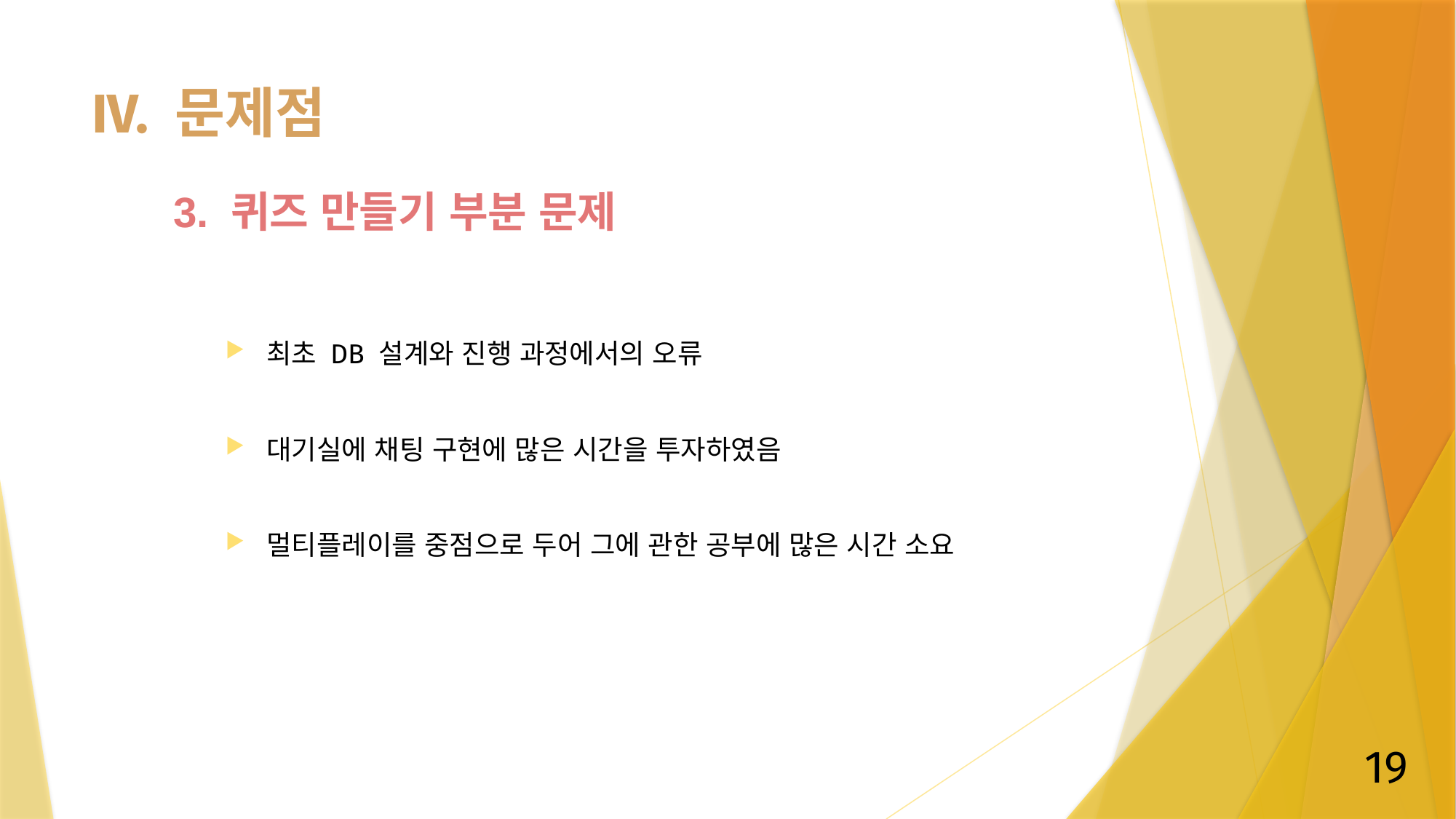

# IV. 문제점
3. 퀴즈 만들기 부분 문제

최초 DB 설계와 진행 과정에서의 오류

대기실에 채팅 구현에 많은 시간을 투자하였음

멀티플레이를 중점으로 두어 그에 관한 공부에 많은 시간 소요

19